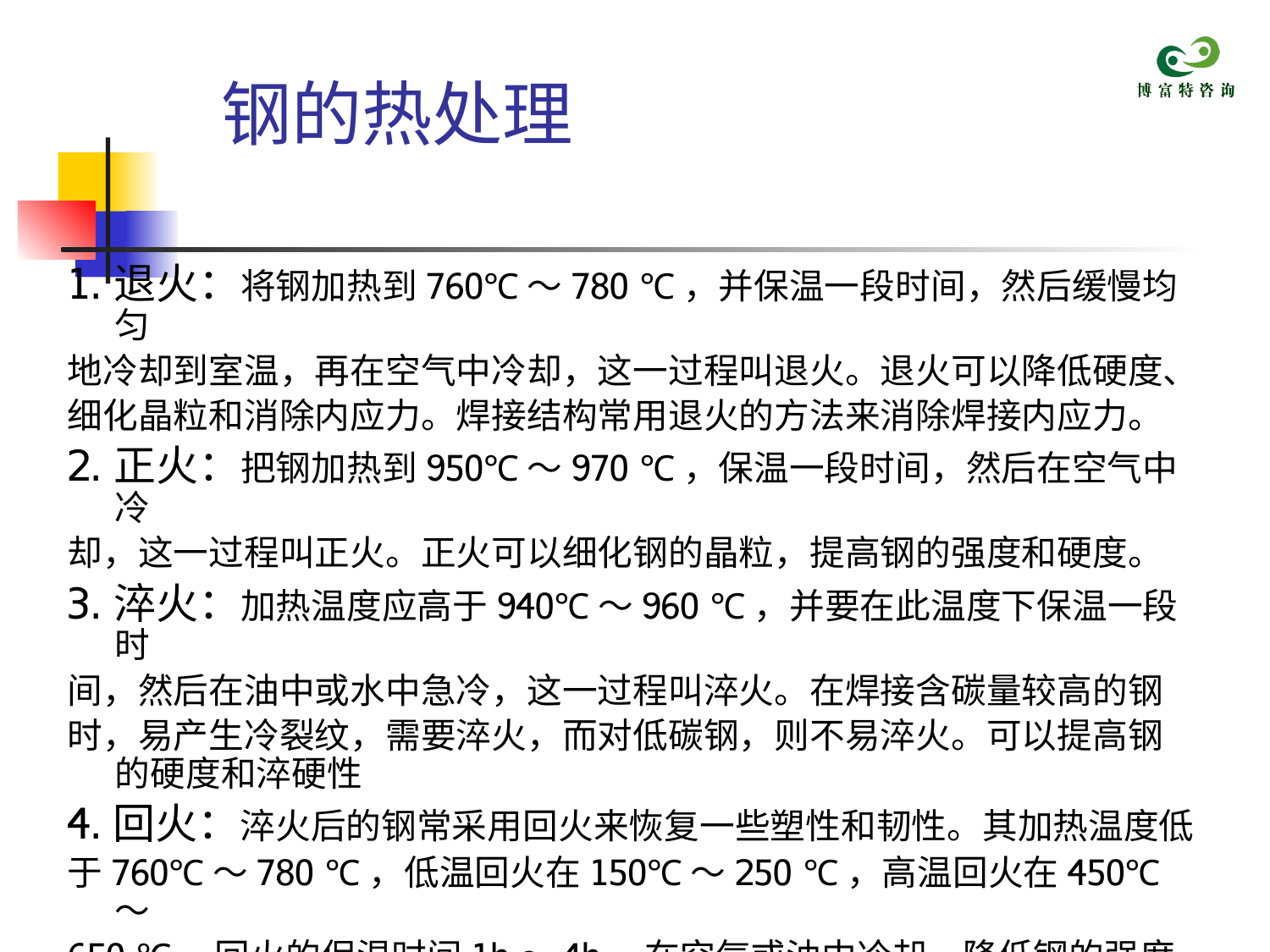

# 钢的热处理
1.退火：将钢加热到760℃～780 ℃，并保温一段时间，然后缓慢均匀
地冷却到室温，再在空气中冷却，这一过程叫退火。退火可以降低硬度、
细化晶粒和消除内应力。焊接结构常用退火的方法来消除焊接内应力。
2.正火：把钢加热到950℃～970 ℃，保温一段时间，然后在空气中冷
却，这一过程叫正火。正火可以细化钢的晶粒，提高钢的强度和硬度。
3.淬火：加热温度应高于940℃～960 ℃，并要在此温度下保温一段时
间，然后在油中或水中急冷，这一过程叫淬火。在焊接含碳量较高的钢
时，易产生冷裂纹，需要淬火，而对低碳钢，则不易淬火。可以提高钢的硬度和淬硬性
4.回火：淬火后的钢常采用回火来恢复一些塑性和韧性。其加热温度低
于760℃～780 ℃，低温回火在150℃～250 ℃，高温回火在450℃～
650 ℃。回火的保温时间1h～4h，在空气或油中冷却。降低钢的强度和硬度，提高钢的塑性和韧性。